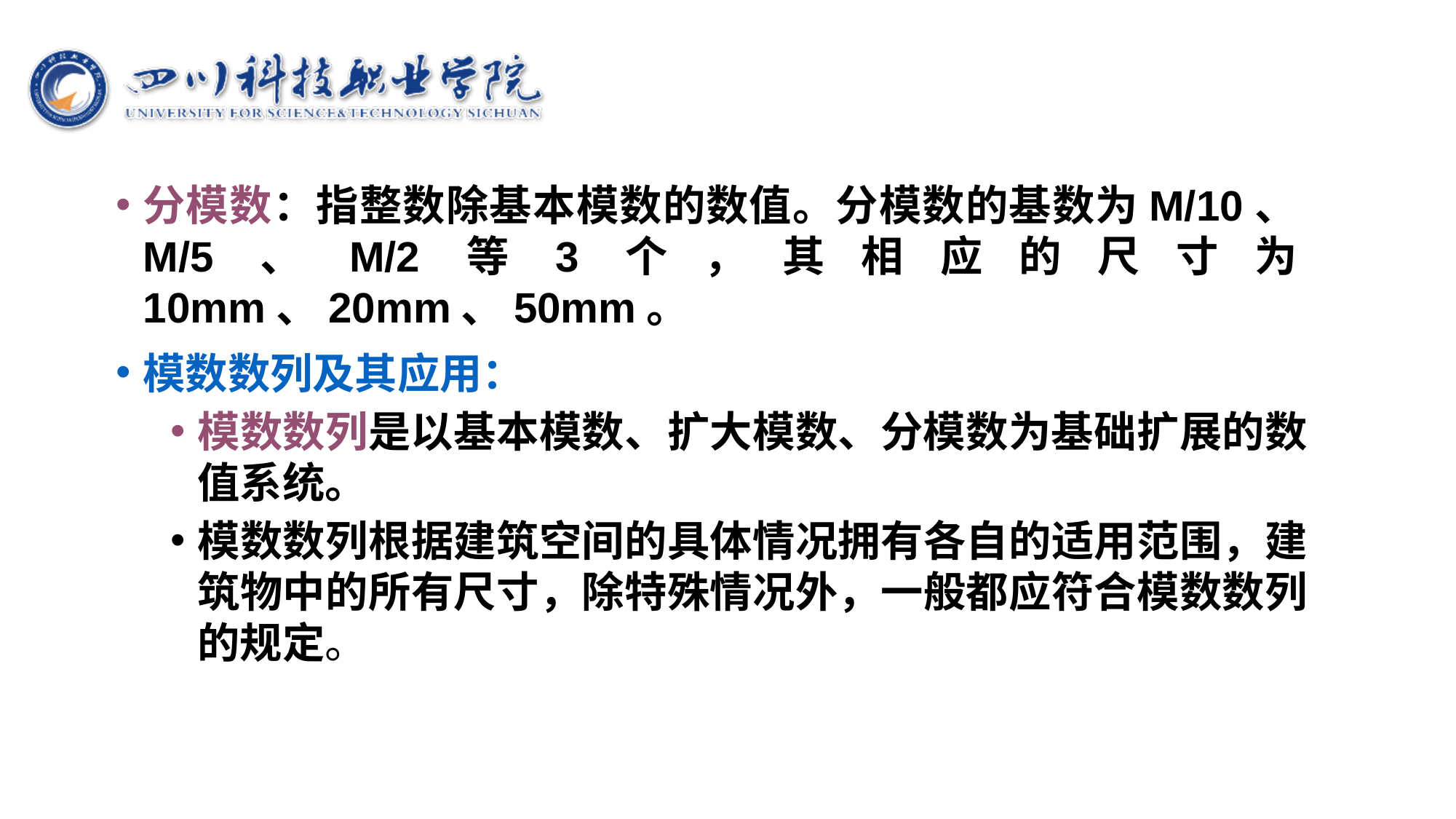

分模数：指整数除基本模数的数值。分模数的基数为M/10、M/5、M/2等3个，其相应的尺寸为10mm、20mm、50mm。
模数数列及其应用：
模数数列是以基本模数、扩大模数、分模数为基础扩展的数值系统。
模数数列根据建筑空间的具体情况拥有各自的适用范围，建筑物中的所有尺寸，除特殊情况外，一般都应符合模数数列的规定。